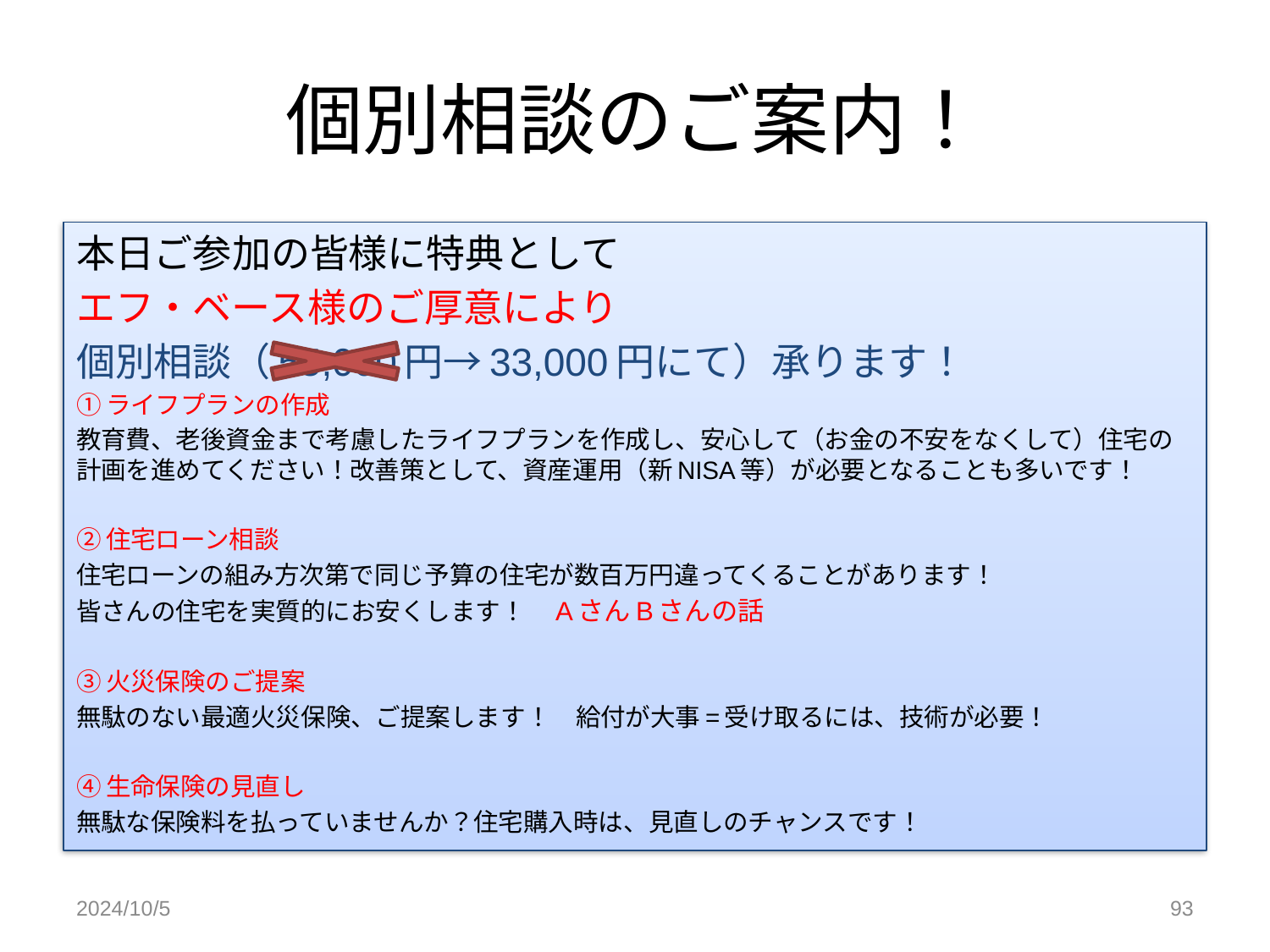

# 個別相談のご案内！
本日ご参加の皆様に特典として
エフ・ベース様のご厚意により
個別相談（55,000円→33,000円にて）承ります！
①ライフプランの作成
教育費、老後資金まで考慮したライフプランを作成し、安心して（お金の不安をなくして）住宅の計画を進めてください！改善策として、資産運用（新NISA等）が必要となることも多いです！

②住宅ローン相談
住宅ローンの組み方次第で同じ予算の住宅が数百万円違ってくることがあります！
皆さんの住宅を実質的にお安くします！　AさんBさんの話

③火災保険のご提案
無駄のない最適火災保険、ご提案します！　給付が大事=受け取るには、技術が必要！

④生命保険の見直し
無駄な保険料を払っていませんか？住宅購入時は、見直しのチャンスです！

2024/10/5
93